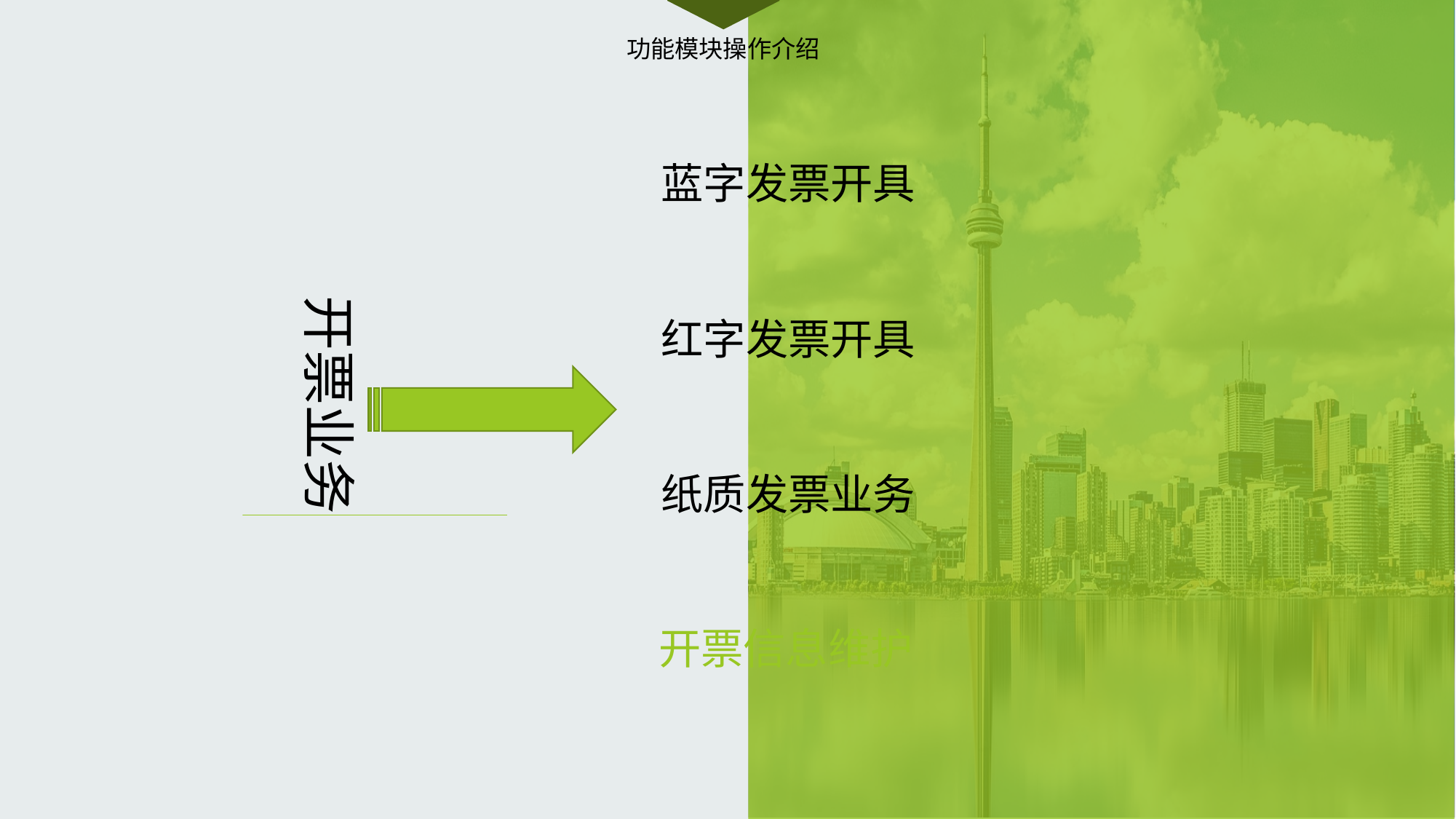

功能模块操作介绍
蓝字发票开具
开票业务
红字发票开具

纸质发票业务
开票信息维护